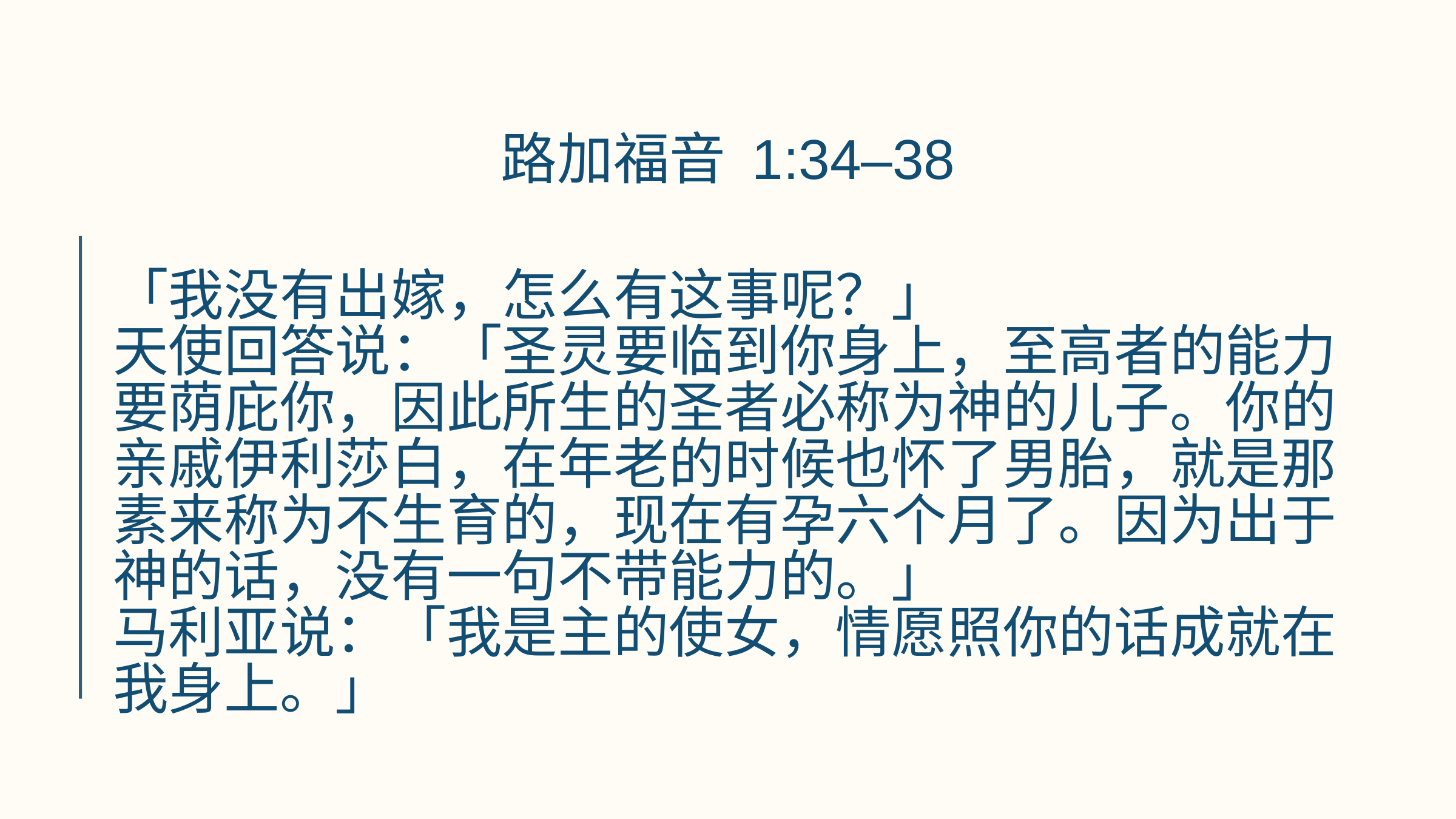

路加福音 1:34–38

「我没有出嫁，怎么有这事呢？」
天使回答说：「圣灵要临到你身上，至高者的能力要荫庇你，因此所生的圣者必称为神的儿子。你的亲戚伊利莎白，在年老的时候也怀了男胎，就是那素来称为不生育的，现在有孕六个月了。因为出于神的话，没有一句不带能力的。」
马利亚说：「我是主的使女，情愿照你的话成就在我身上。」